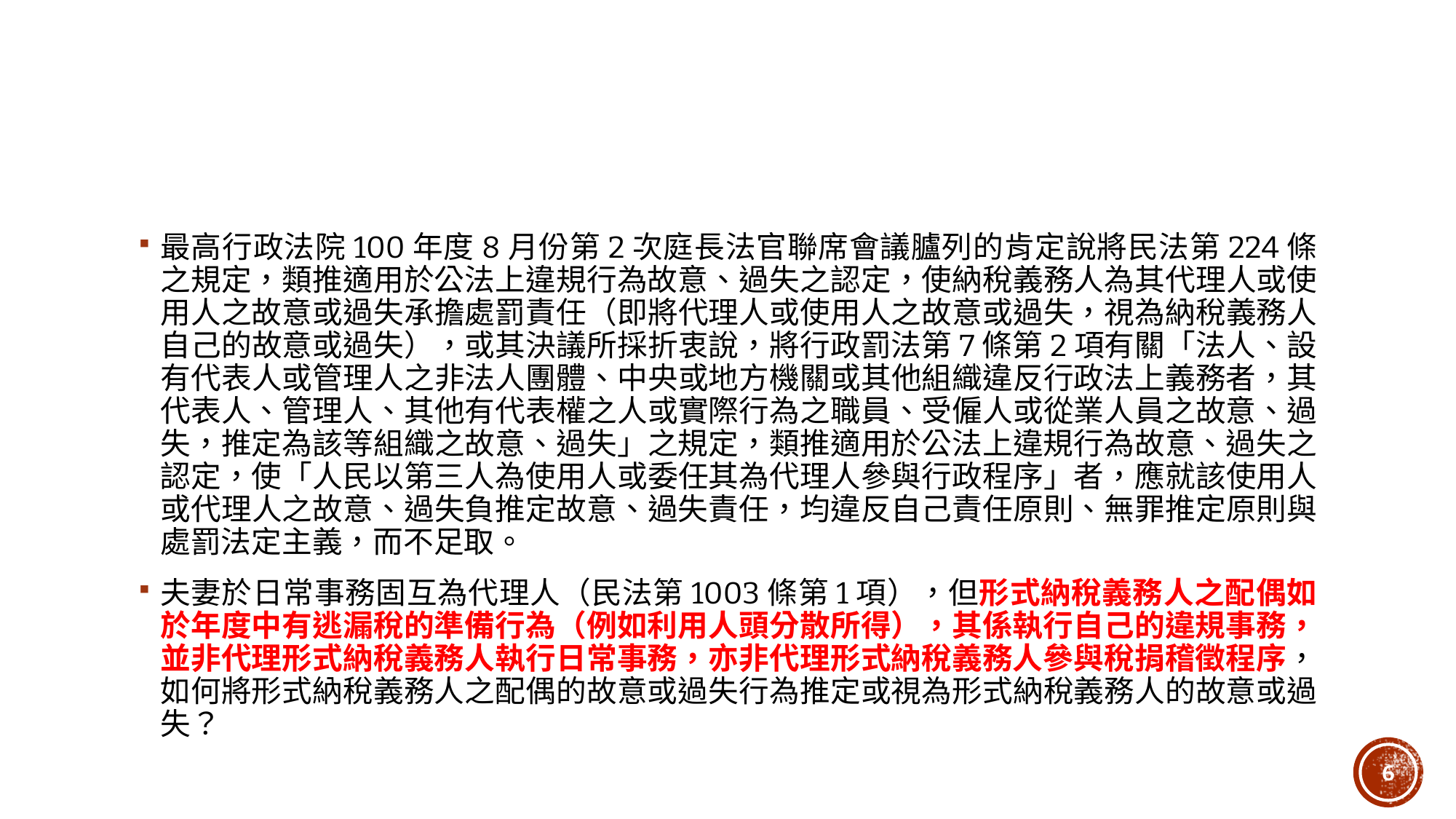

#

最高行政法院100年度8月份第2次庭長法官聯席會議臚列的肯定說將民法第224條之規定，類推適用於公法上違規行為故意、過失之認定，使納稅義務人為其代理人或使用人之故意或過失承擔處罰責任（即將代理人或使用人之故意或過失，視為納稅義務人自己的故意或過失），或其決議所採折衷說，將行政罰法第7條第2項有關「法人、設有代表人或管理人之非法人團體、中央或地方機關或其他組織違反行政法上義務者，其代表人、管理人、其他有代表權之人或實際行為之職員、受僱人或從業人員之故意、過失，推定為該等組織之故意、過失」之規定，類推適用於公法上違規行為故意、過失之認定，使「人民以第三人為使用人或委任其為代理人參與行政程序」者，應就該使用人或代理人之故意、過失負推定故意、過失責任，均違反自己責任原則、無罪推定原則與處罰法定主義，而不足取。
夫妻於日常事務固互為代理人（民法第1003條第1項），但形式納稅義務人之配偶如於年度中有逃漏稅的準備行為（例如利用人頭分散所得），其係執行自己的違規事務，並非代理形式納稅義務人執行日常事務，亦非代理形式納稅義務人參與稅捐稽徵程序，如何將形式納稅義務人之配偶的故意或過失行為推定或視為形式納稅義務人的故意或過失？
6